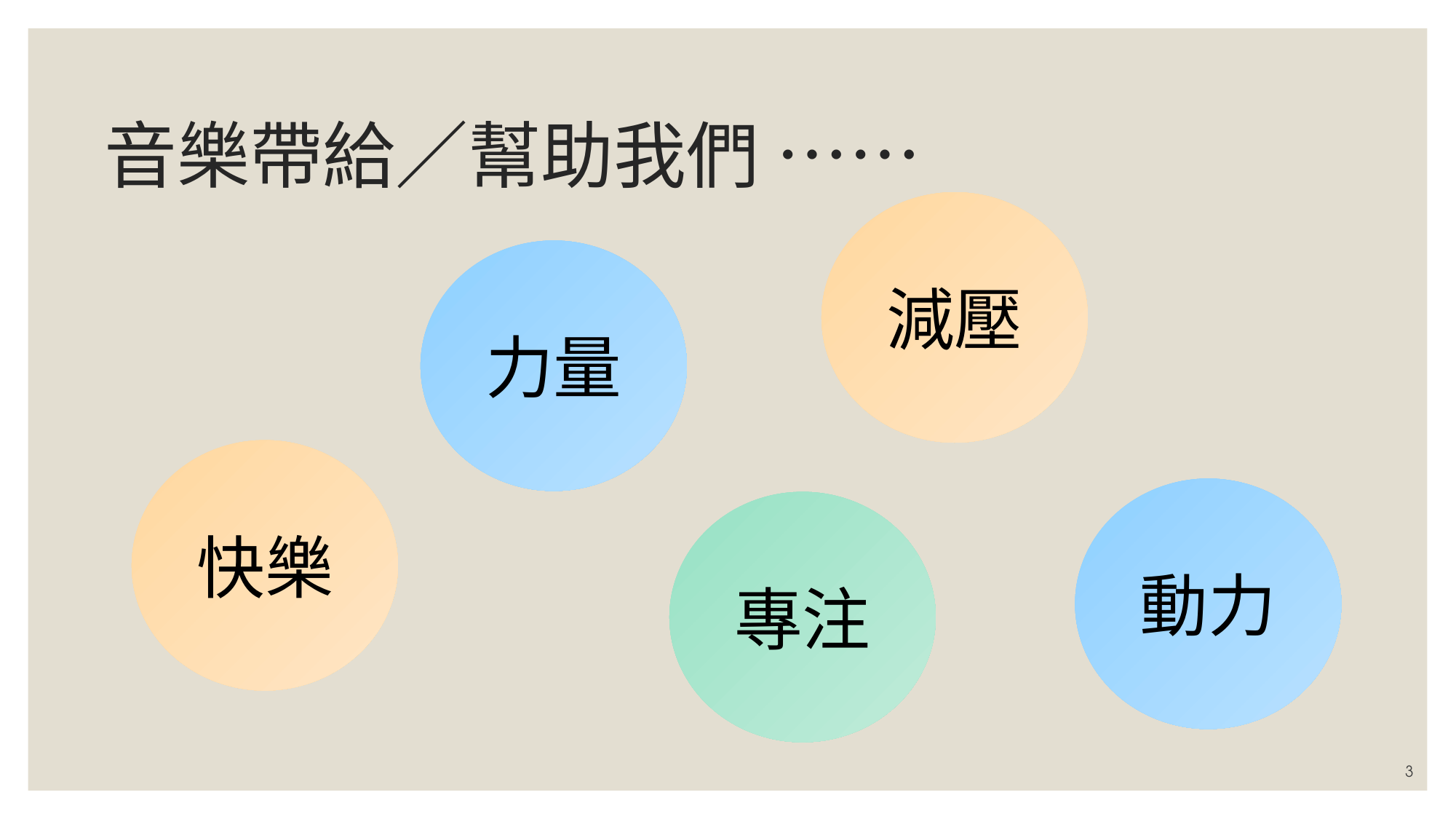

# 音樂帶給／幫助我們 ……
減壓
力量
快樂
動力
專注
3